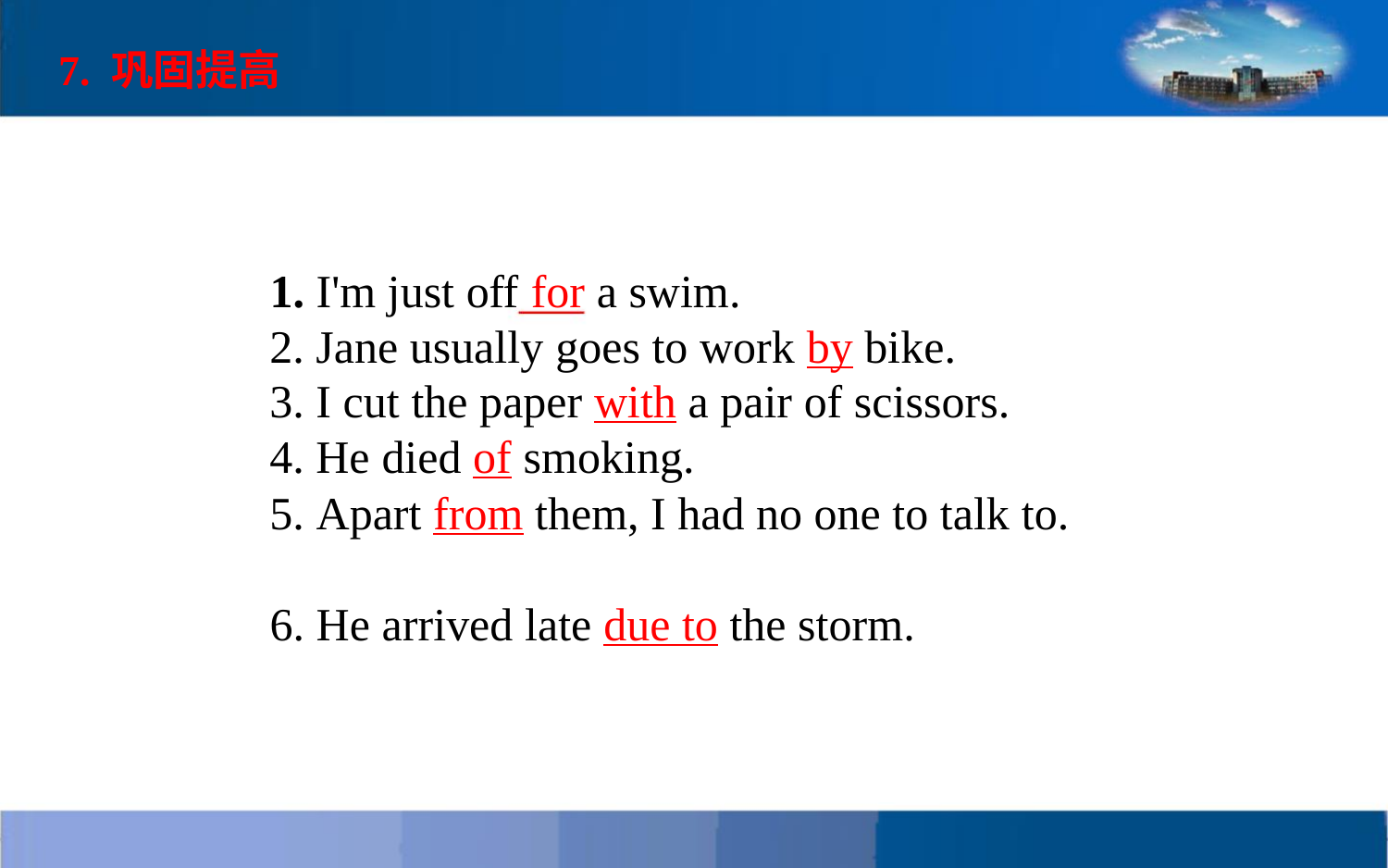

7. 巩固提高
1. I'm just off for a swim.
2. Jane usually goes to work by bike.
3. I cut the paper with a pair of scissors.
4. He died of smoking.
5. Apart from them, I had no one to talk to.
6. He arrived late due to the storm.